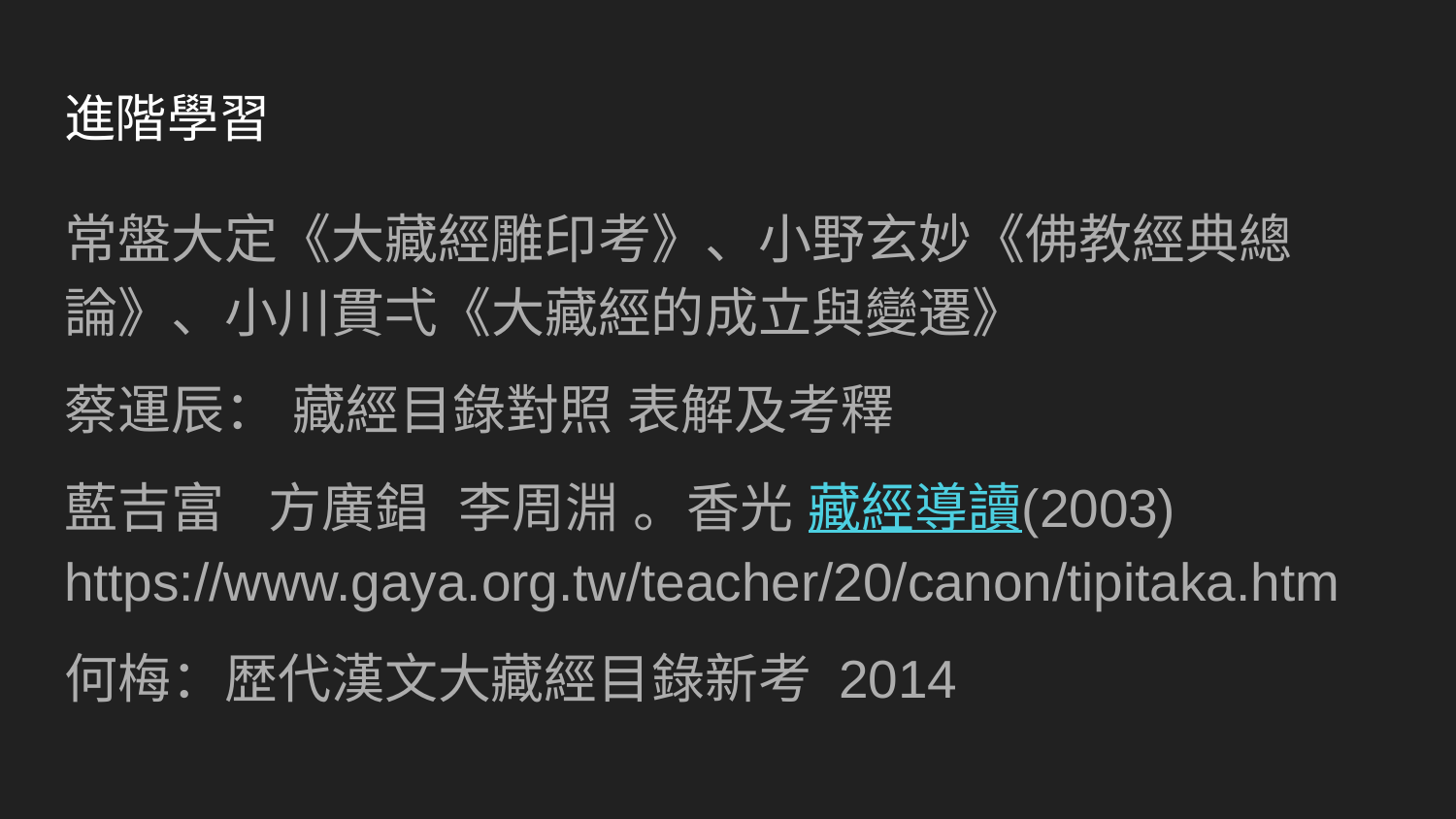

# 進階學習
常盤大定《大藏經雕印考》、小野玄妙《佛教經典總論》、小川貫弌《大藏經的成立與變遷》
蔡運辰： 藏經目錄對照 表解及考釋
藍吉富   方廣錩  李周淵 。香光 藏經導讀(2003) https://www.gaya.org.tw/teacher/20/canon/tipitaka.htm
何梅：歴代漢文大藏經目錄新考 2014